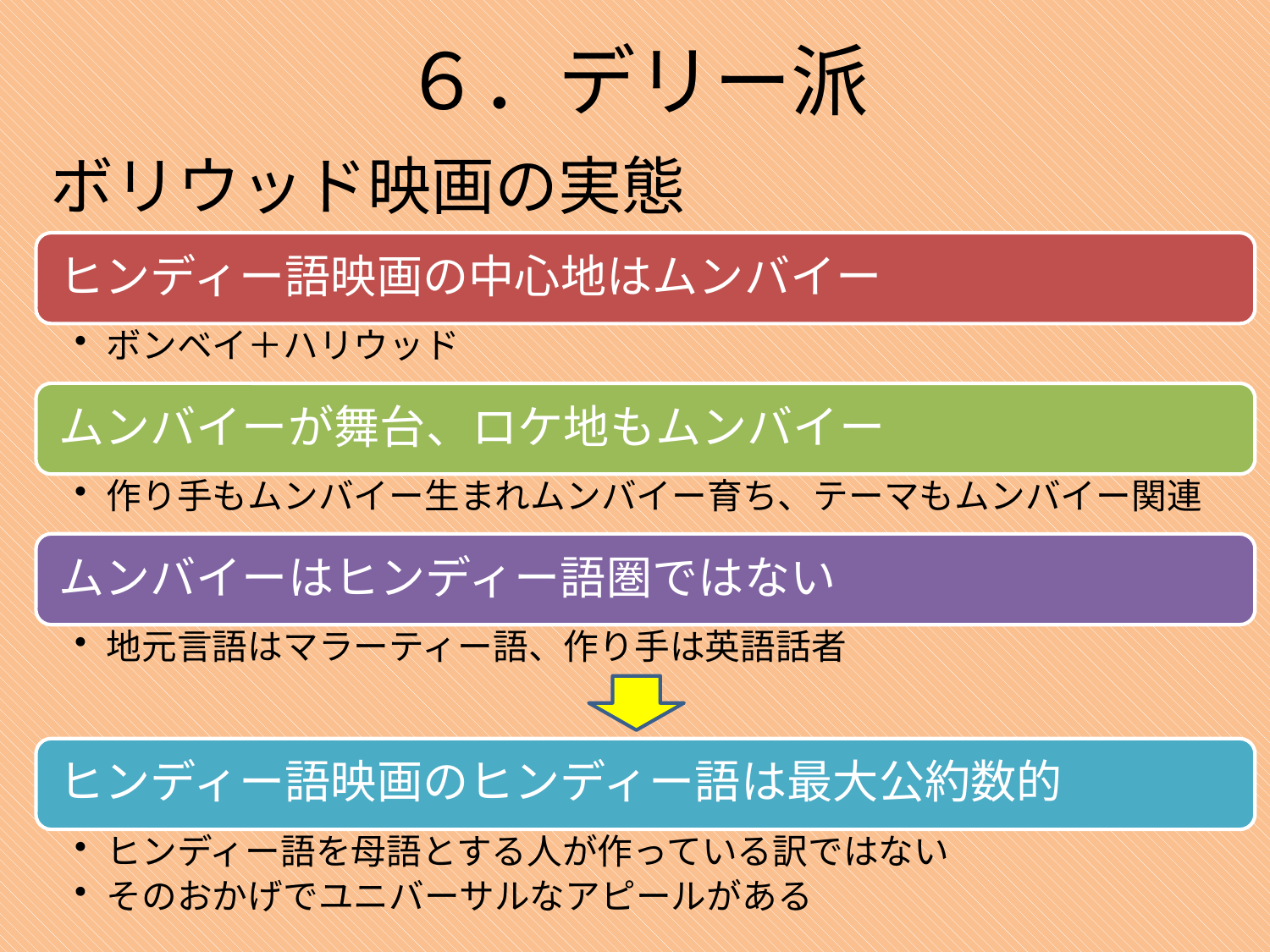

６．デリー派
ボリウッド映画の実態
ヒンディー語映画の中心地はムンバイー
ボンベイ＋ハリウッド
ムンバイーが舞台、ロケ地もムンバイー
作り手もムンバイー生まれムンバイー育ち、テーマもムンバイー関連
ムンバイーはヒンディー語圏ではない
地元言語はマラーティー語、作り手は英語話者
ヒンディー語映画のヒンディー語は最大公約数的
ヒンディー語を母語とする人が作っている訳ではない
そのおかげでユニバーサルなアピールがある